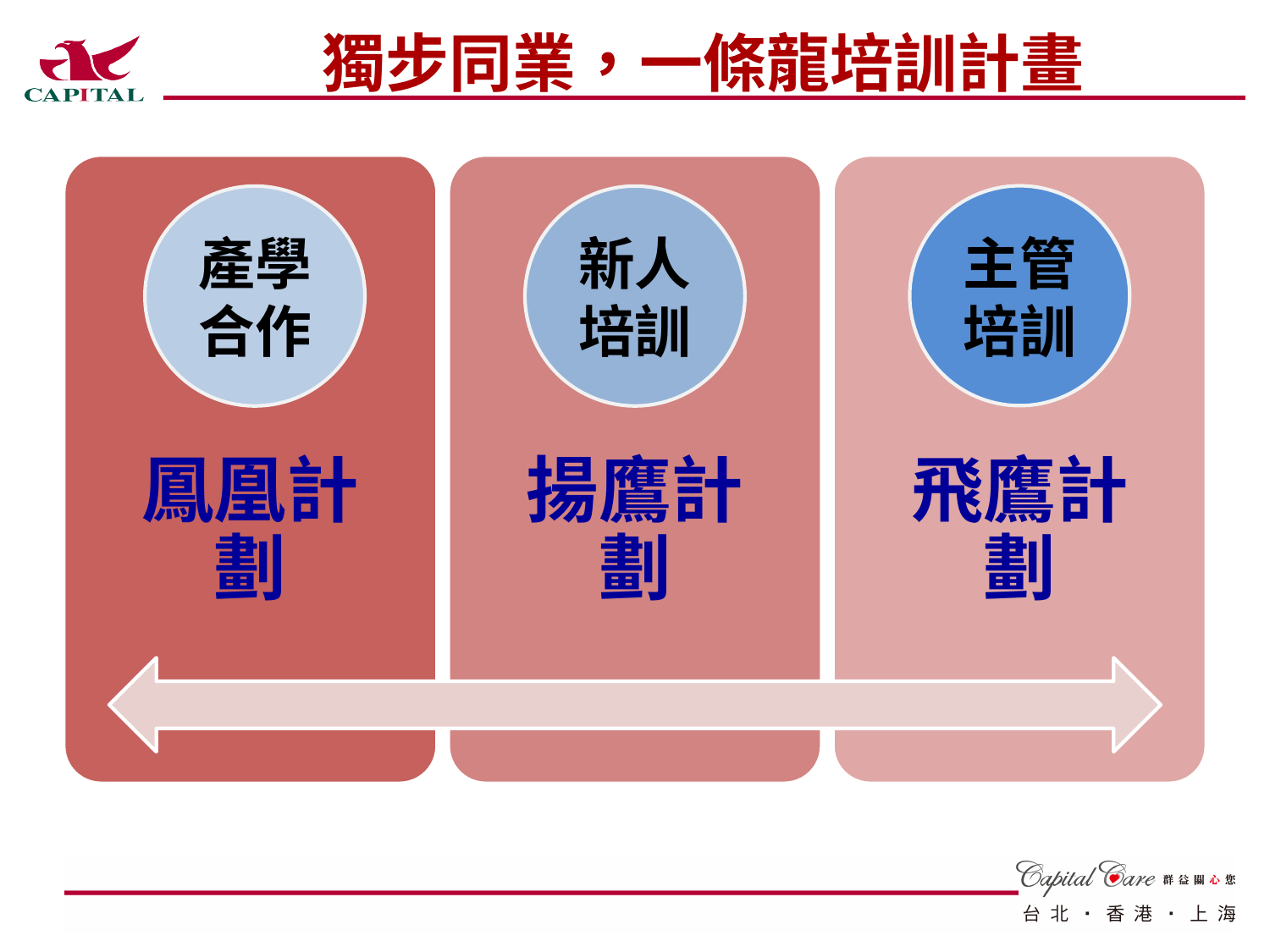

# 獨步同業，一條龍培訓計畫
鳳凰計劃
揚鷹計劃
飛鷹計劃
主管培訓
產學合作
新人培訓